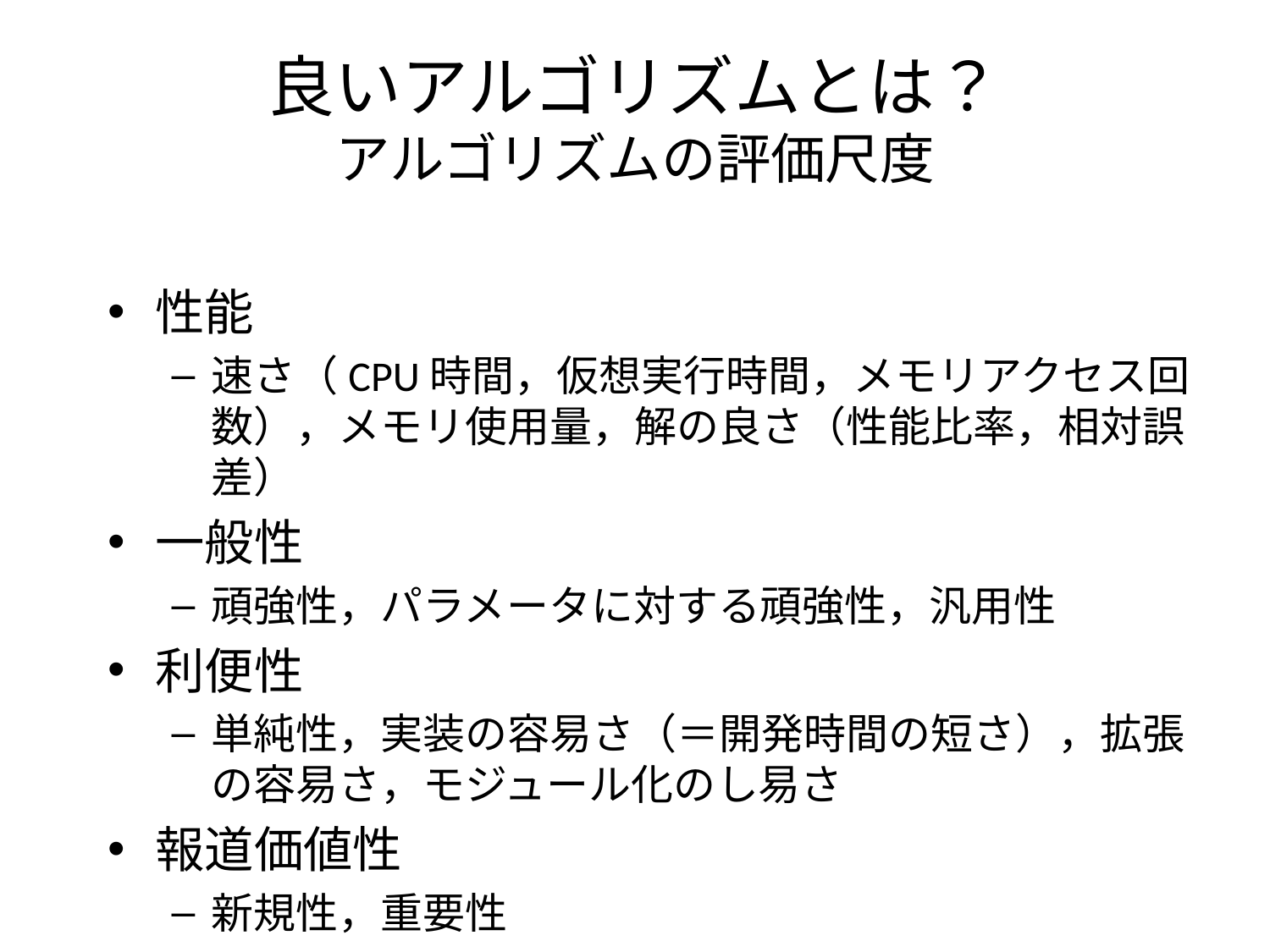

# 良いアルゴリズムとは？ アルゴリズムの評価尺度
性能
速さ（CPU時間，仮想実行時間，メモリアクセス回数），メモリ使用量，解の良さ（性能比率，相対誤差）
一般性
頑強性，パラメータに対する頑強性，汎用性
利便性
単純性，実装の容易さ（＝開発時間の短さ），拡張の容易さ，モジュール化のし易さ
報道価値性
新規性，重要性